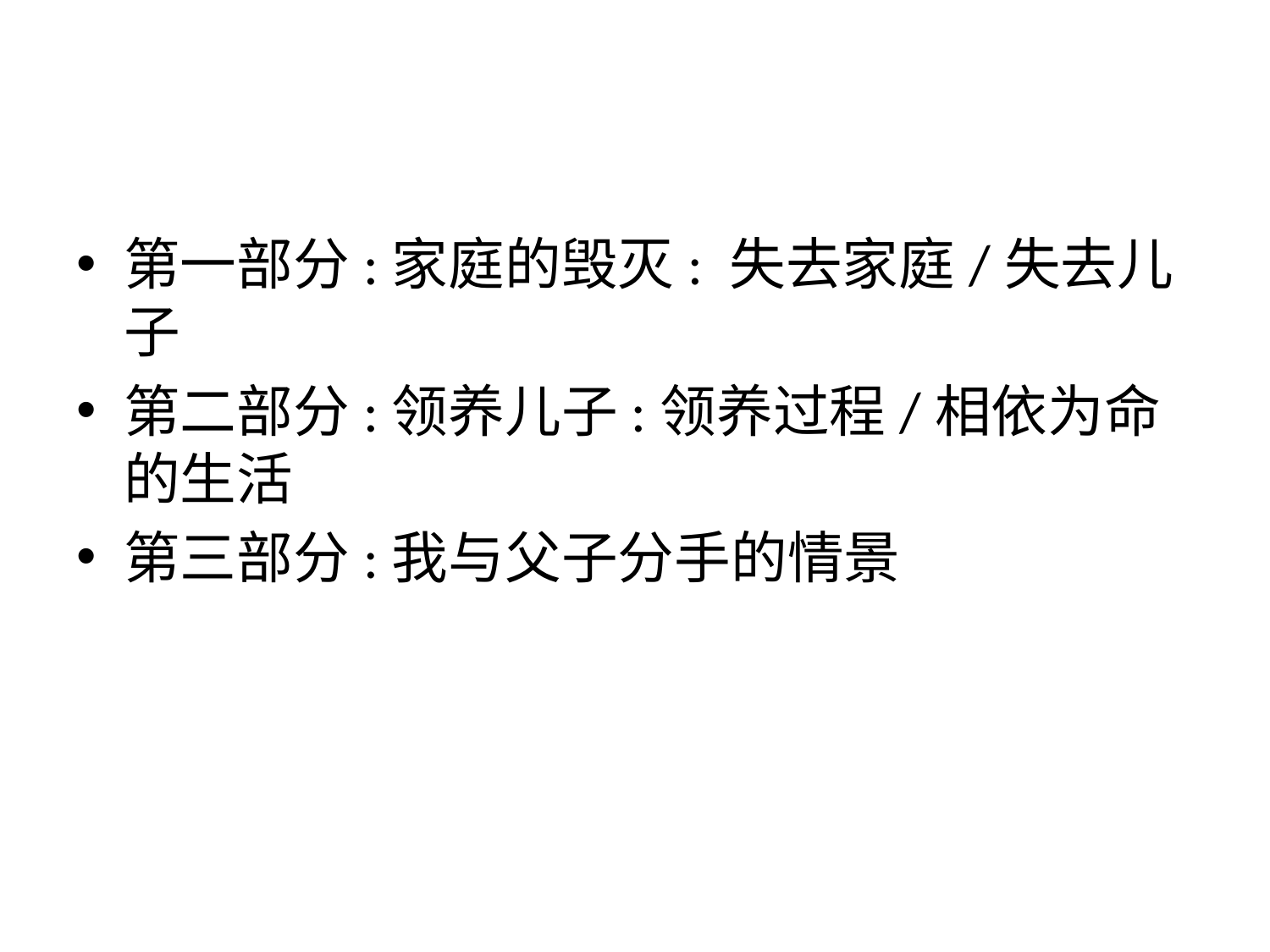

#
第一部分:家庭的毁灭: 失去家庭/失去儿子
第二部分:领养儿子:领养过程/相依为命的生活
第三部分:我与父子分手的情景